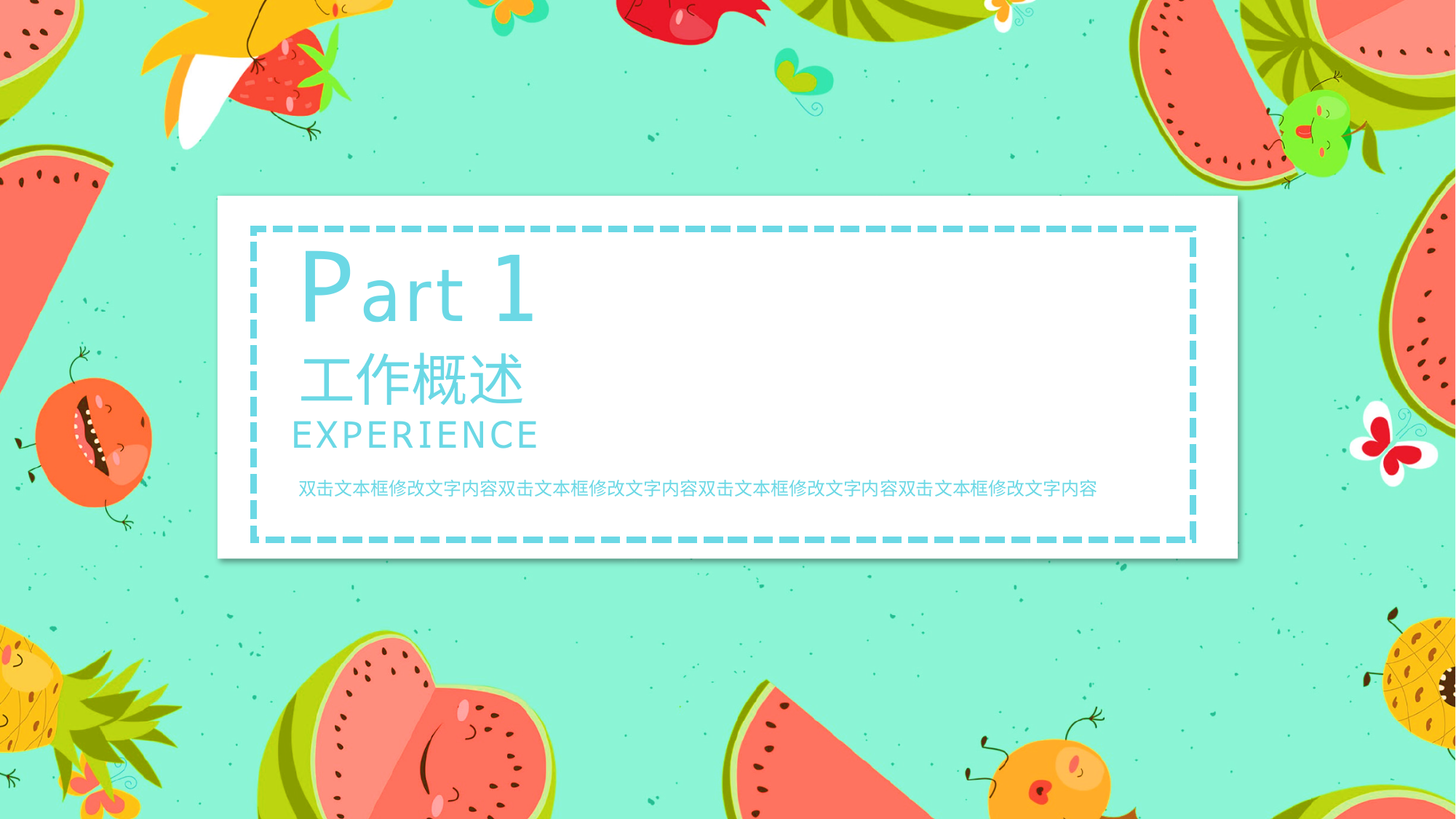

Part 1
工作概述
EXPERIENCE
双击文本框修改文字内容双击文本框修改文字内容双击文本框修改文字内容双击文本框修改文字内容